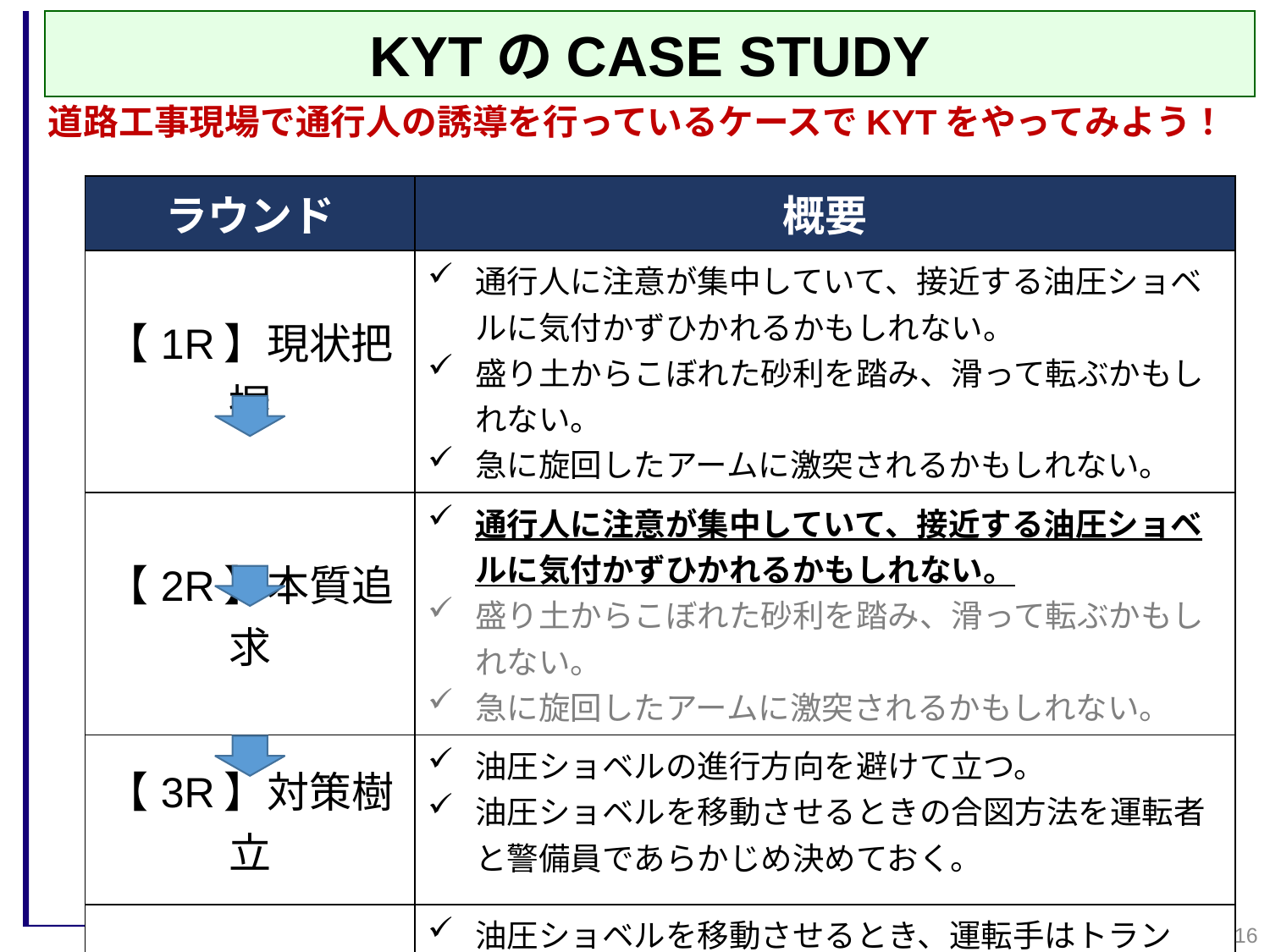

KYTのCASE STUDY
道路工事現場で通行人の誘導を行っているケースでKYTをやってみよう！
| ラウンド | 概要 |
| --- | --- |
| 【1R】現状把握 | 通行人に注意が集中していて、接近する油圧ショベルに気付かずひかれるかもしれない。 盛り土からこぼれた砂利を踏み、滑って転ぶかもしれない。 急に旋回したアームに激突されるかもしれない。 |
| 【2R】本質追求 | 通行人に注意が集中していて、接近する油圧ショベルに気付かずひかれるかもしれない。 盛り土からこぼれた砂利を踏み、滑って転ぶかもしれない。 急に旋回したアームに激突されるかもしれない。 |
| 【3R】対策樹立 | 油圧ショベルの進行方向を避けて立つ。 油圧ショベルを移動させるときの合図方法を運転者と警備員であらかじめ決めておく。 |
| 【4R】目標設定 | 油圧ショベルを移動させるとき、運転手はトランシーバーを用いて警備員に連絡を行い、双方が安全を確認してから移動させる。（確認できない場合は移動させない。） |

16